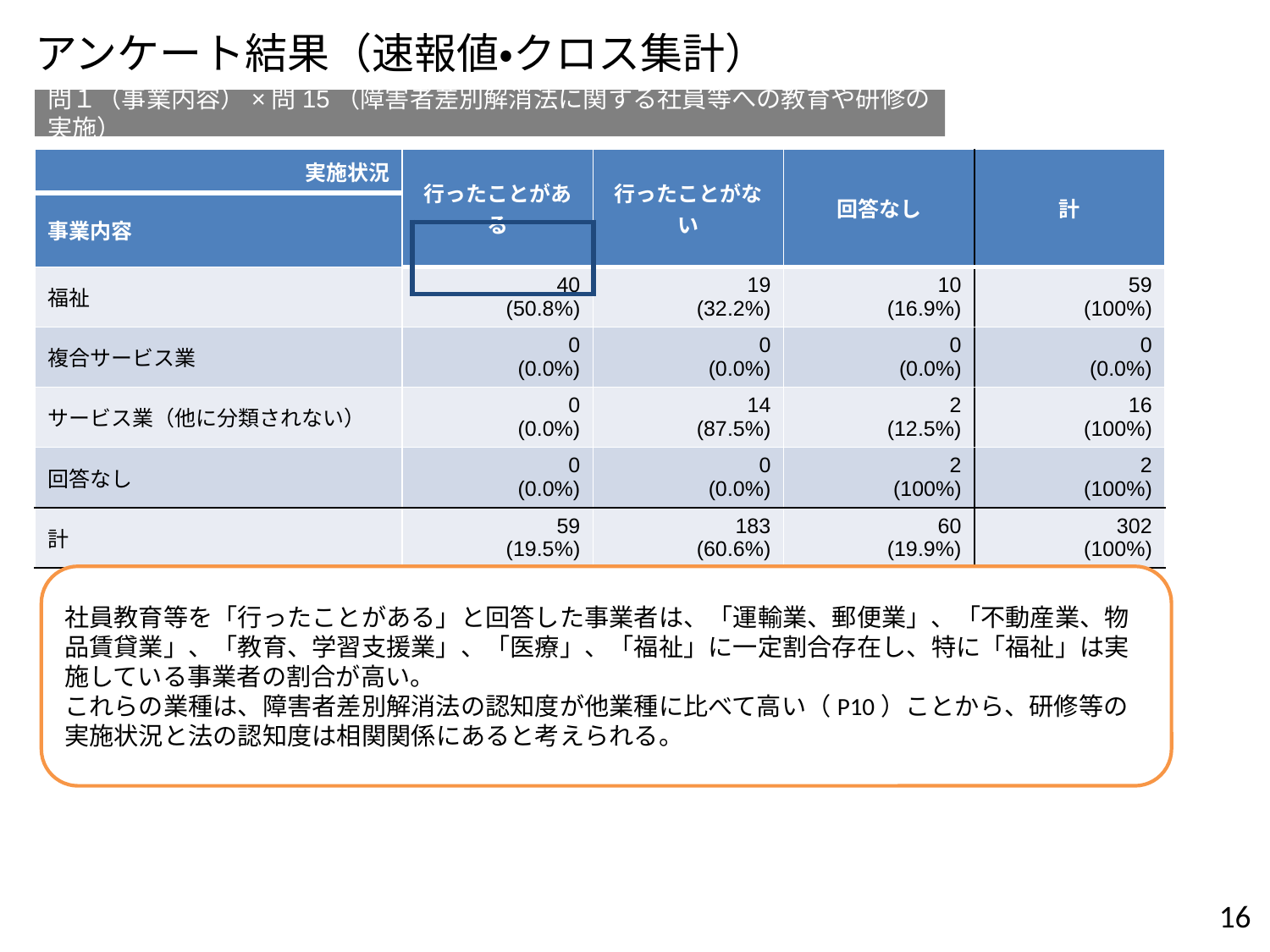

アンケート結果（速報値・クロス集計）

問１（事業内容）×問15（障害者差別解消法に関する社員等への教育や研修の実施）
| 実施状況 | 行ったことがある | 行ったことがない | 回答なし | 計 |
| --- | --- | --- | --- | --- |
| 事業内容 |  |  |  |  |
| 福祉 | 40 (50.8%) | 19 (32.2%) | 10 (16.9%) | 59 (100%) |
| 複合サービス業 | 0 (0.0%) | 0 (0.0%) | 0 (0.0%) | 0 (0.0%) |
| サービス業（他に分類されない） | 0 (0.0%) | 14 (87.5%) | 2 (12.5%) | 16 (100%) |
| 回答なし | 0 (0.0%) | 0 (0.0%) | 2 (100%) | 2 (100%) |
| 計 | 59 (19.5%) | 183 (60.6%) | 60 (19.9%) | 302 (100%) |
|  |
| --- |
社員教育等を「行ったことがある」と回答した事業者は、「運輸業、郵便業」、「不動産業、物品賃貸業」、「教育、学習支援業」、「医療」、「福祉」に一定割合存在し、特に「福祉」は実施している事業者の割合が高い。
これらの業種は、障害者差別解消法の認知度が他業種に比べて高い（P10）ことから、研修等の実施状況と法の認知度は相関関係にあると考えられる。
16